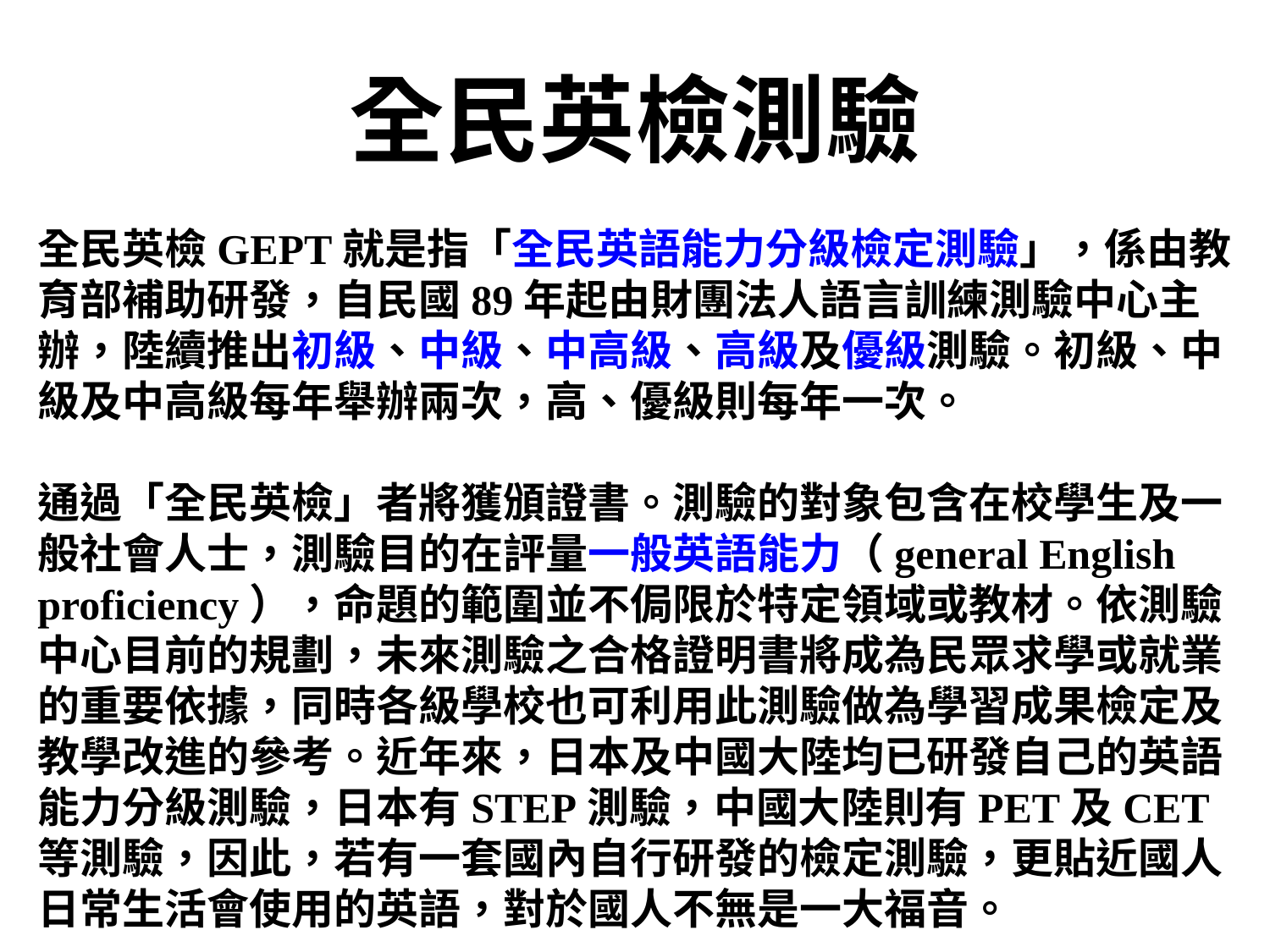

# 全民英檢測驗
全民英檢GEPT就是指「全民英語能力分級檢定測驗」，係由教育部補助研發，自民國89年起由財團法人語言訓練測驗中心主辦，陸續推出初級、中級、中高級、高級及優級測驗。初級、中級及中高級每年舉辦兩次，高、優級則每年一次。
通過「全民英檢」者將獲頒證書。測驗的對象包含在校學生及一般社會人士，測驗目的在評量一般英語能力（general English proficiency），命題的範圍並不侷限於特定領域或教材。依測驗中心目前的規劃，未來測驗之合格證明書將成為民眾求學或就業的重要依據，同時各級學校也可利用此測驗做為學習成果檢定及教學改進的參考。近年來，日本及中國大陸均已研發自己的英語能力分級測驗，日本有STEP測驗，中國大陸則有PET及CET等測驗，因此，若有一套國內自行研發的檢定測驗，更貼近國人日常生活會使用的英語，對於國人不無是一大福音。